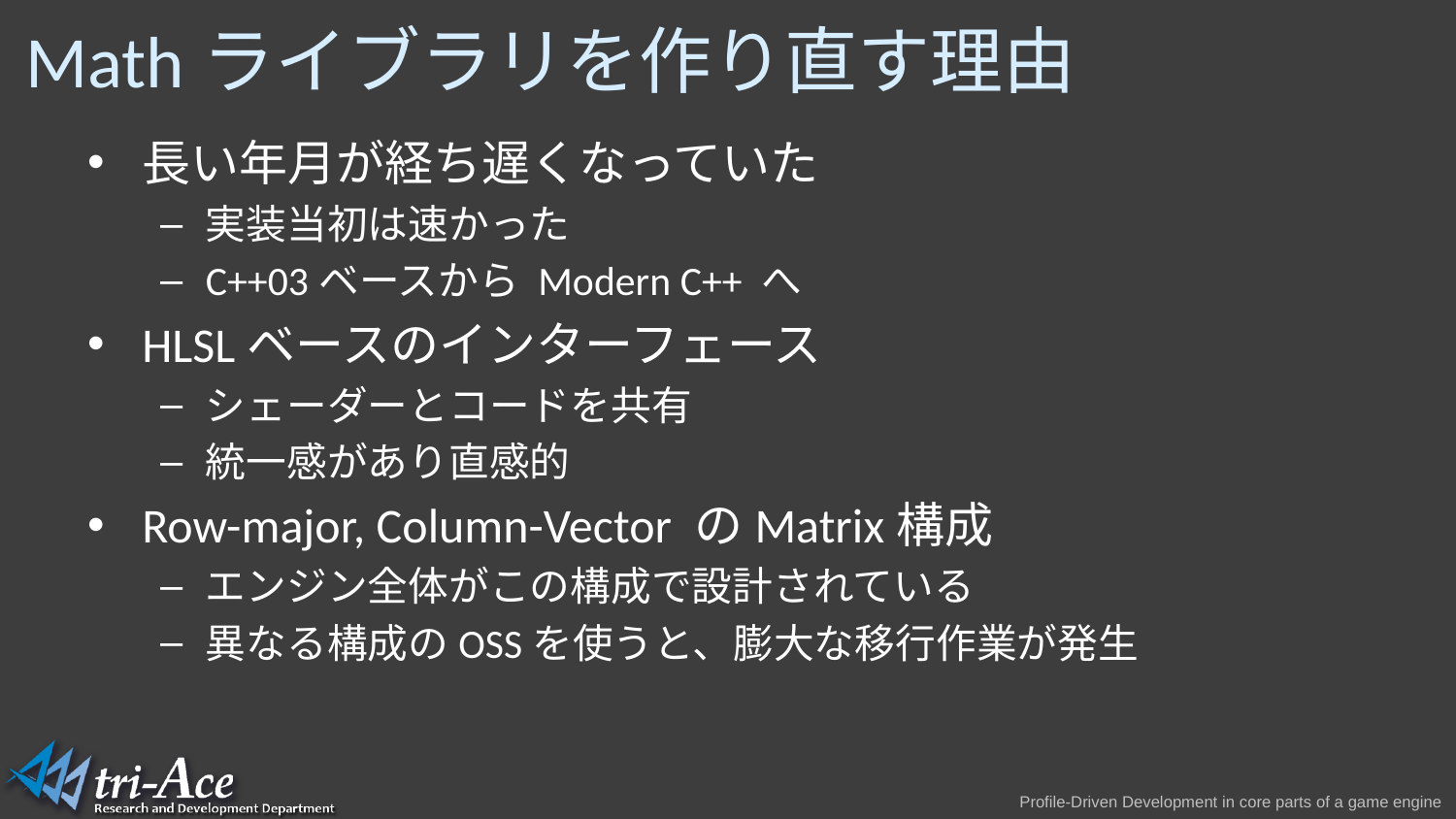

# Mathライブラリを作り直す理由
長い年月が経ち遅くなっていた
実装当初は速かった
C++03ベースから Modern C++ へ
HLSLベースのインターフェース
シェーダーとコードを共有
統一感があり直感的
Row-major, Column-Vector のMatrix構成
エンジン全体がこの構成で設計されている
異なる構成のOSSを使うと、膨大な移行作業が発生